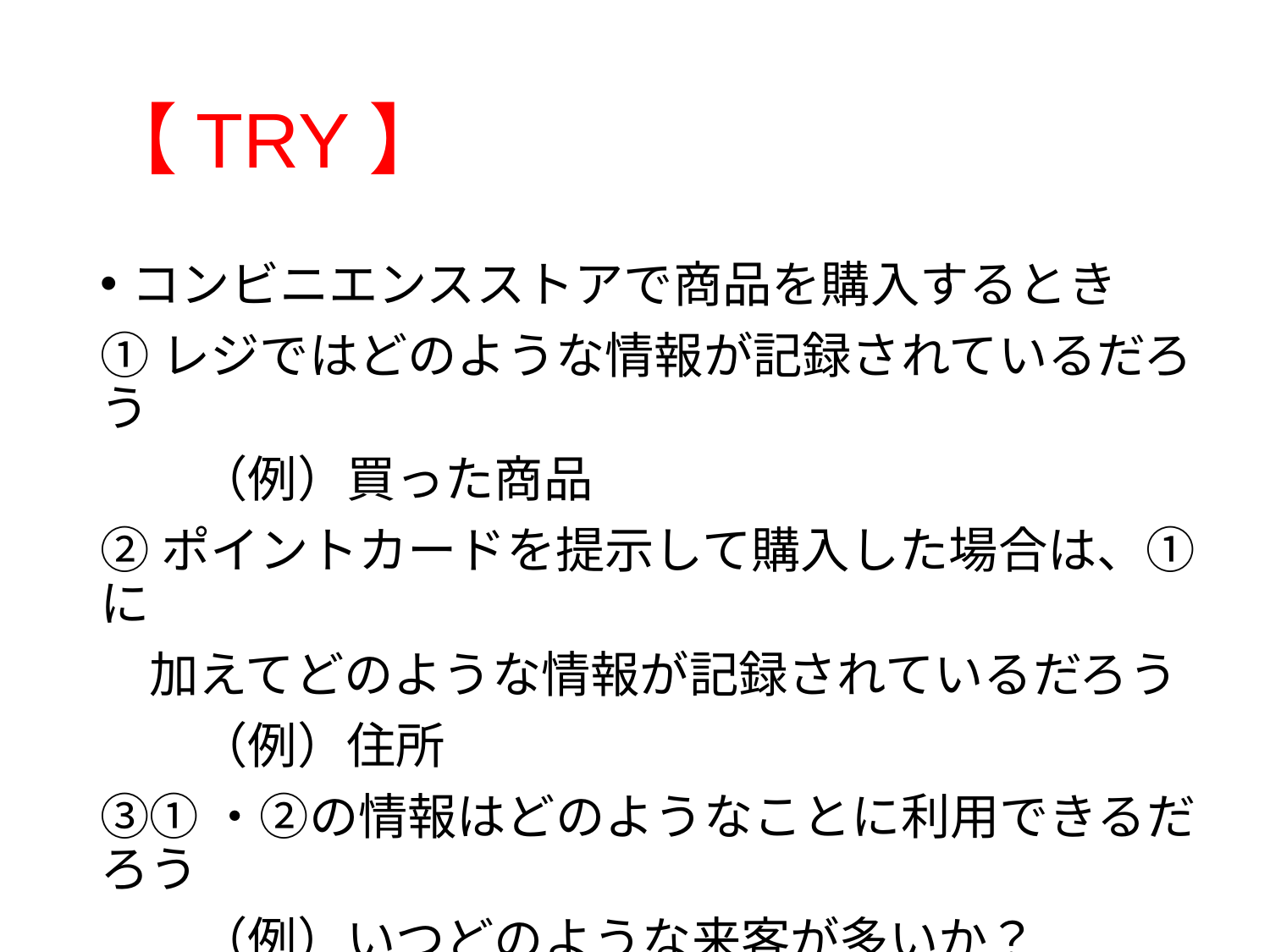

# 【TRY】
コンビニエンスストアで商品を購入するとき
①レジではどのような情報が記録されているだろう
　　（例）買った商品
②ポイントカードを提示して購入した場合は、①に
　加えてどのような情報が記録されているだろう
　　（例）住所
③①・②の情報はどのようなことに利用できるだろう
　　（例）いつどのような来客が多いか？